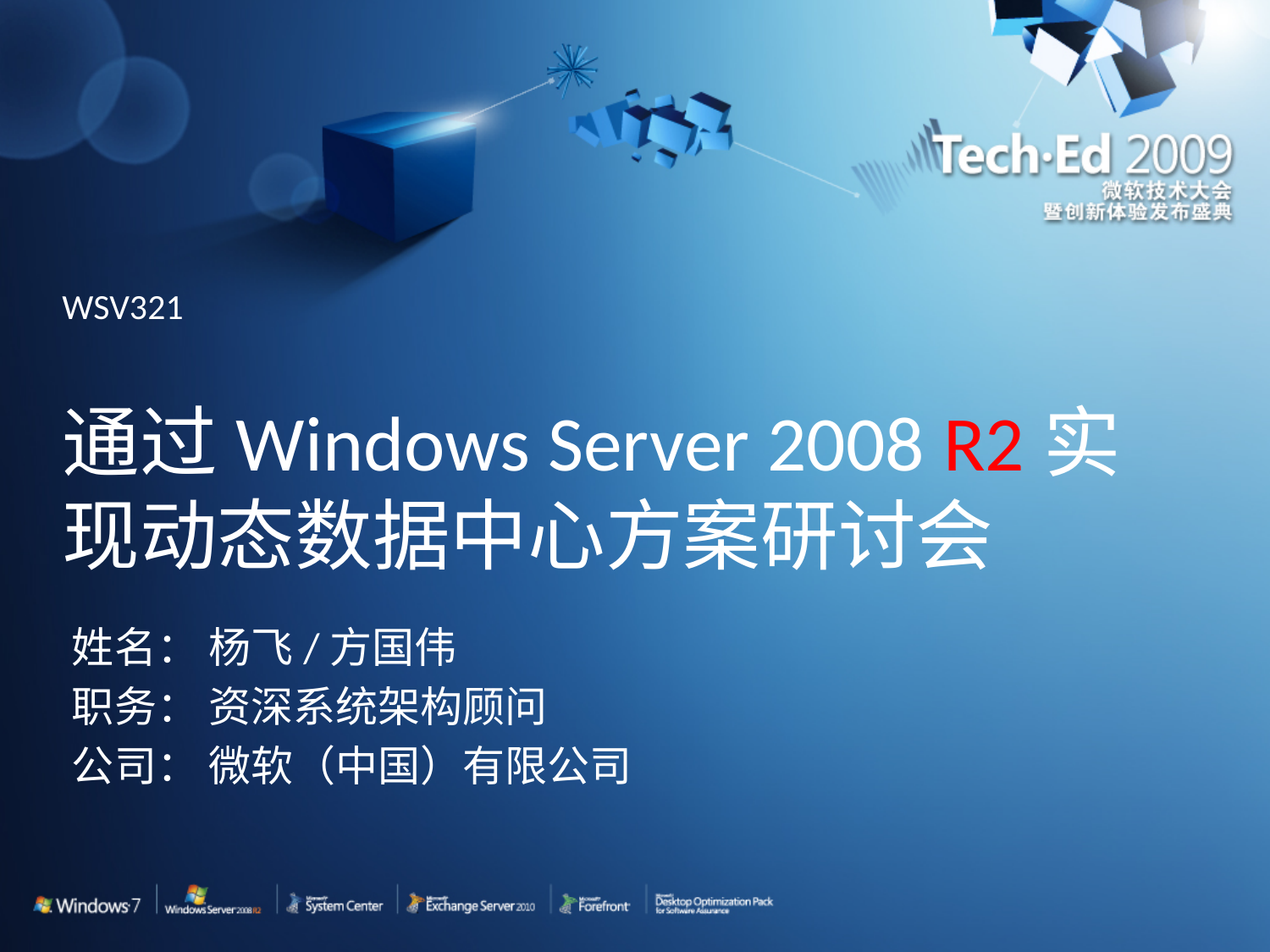

WSV321
# 通过Windows Server 2008 R2实现动态数据中心方案研讨会
姓名： 杨飞/方国伟
职务： 资深系统架构顾问
公司： 微软（中国）有限公司